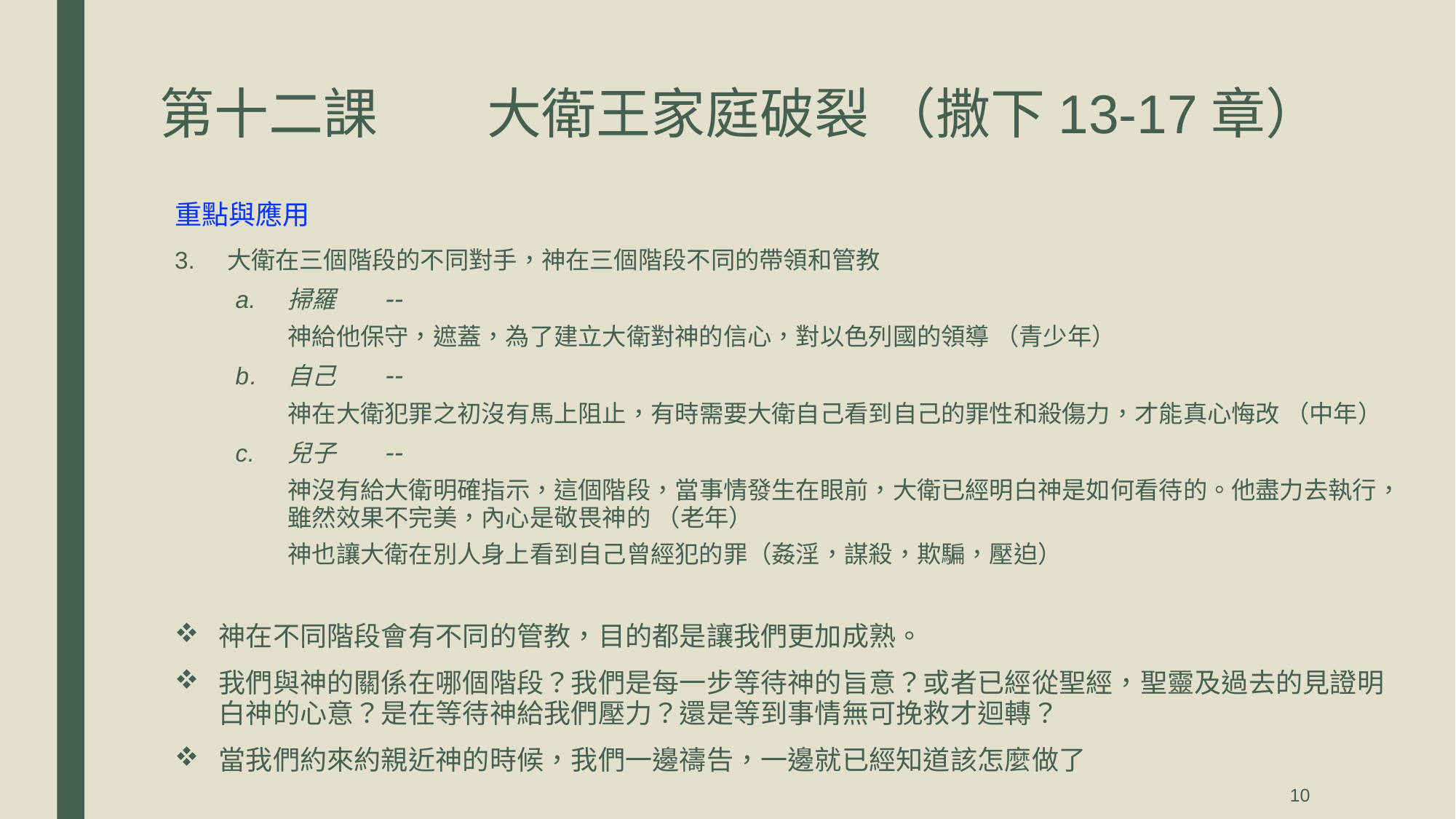

# 第十二課	大衛王家庭破裂 （撒下13-17章）
重點與應用
大衛在三個階段的不同對手，神在三個階段不同的帶領和管教
掃羅	--
神給他保守，遮蓋，為了建立大衛對神的信心，對以色列國的領導 （青少年）
自己	--
神在大衛犯罪之初沒有馬上阻止，有時需要大衛自己看到自己的罪性和殺傷力，才能真心悔改 （中年）
兒子	--
神沒有給大衛明確指示，這個階段，當事情發生在眼前，大衛已經明白神是如何看待的。他盡力去執行，雖然效果不完美，內心是敬畏神的 （老年）
神也讓大衛在別人身上看到自己曾經犯的罪（姦淫，謀殺，欺騙，壓迫）

神在不同階段會有不同的管教，目的都是讓我們更加成熟。
我們與神的關係在哪個階段？我們是每一步等待神的旨意？或者已經從聖經，聖靈及過去的見證明白神的心意？是在等待神給我們壓力？還是等到事情無可挽救才迴轉？
當我們約來約親近神的時候，我們一邊禱告，一邊就已經知道該怎麼做了

10